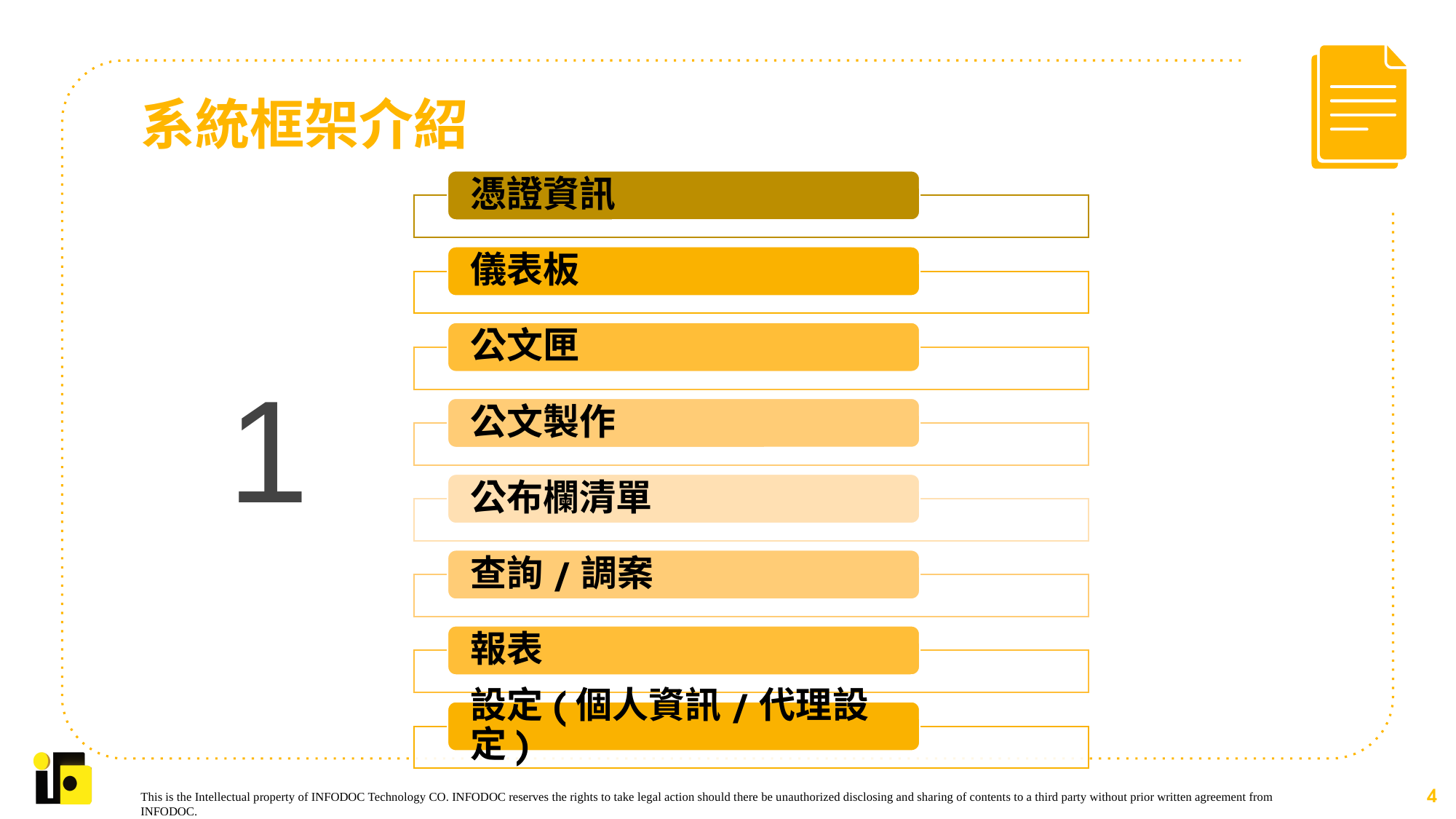

系統框架介紹
憑證資訊
儀表板
公文匣
公文製作
公布欄清單
查詢/調案
報表
設定(個人資訊/代理設定)
1
4